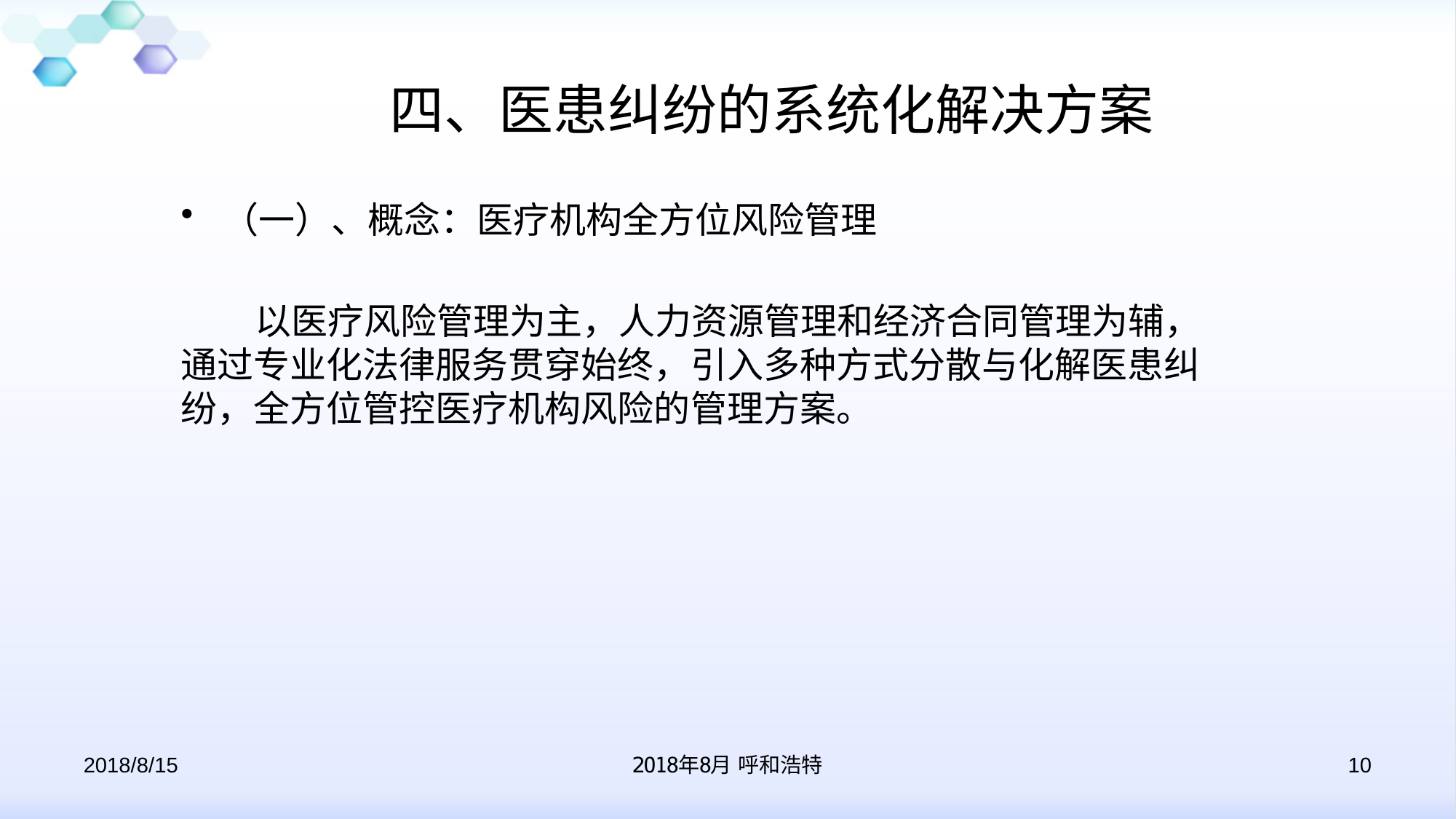

# 四、医患纠纷的系统化解决方案
（一）、概念：医疗机构全方位风险管理

        以医疗风险管理为主，人力资源管理和经济合同管理为辅，通过专业化法律服务贯穿始终，引入多种方式分散与化解医患纠纷，全方位管控医疗机构风险的管理方案。

2018/8/15
2018年8月 呼和浩特
10